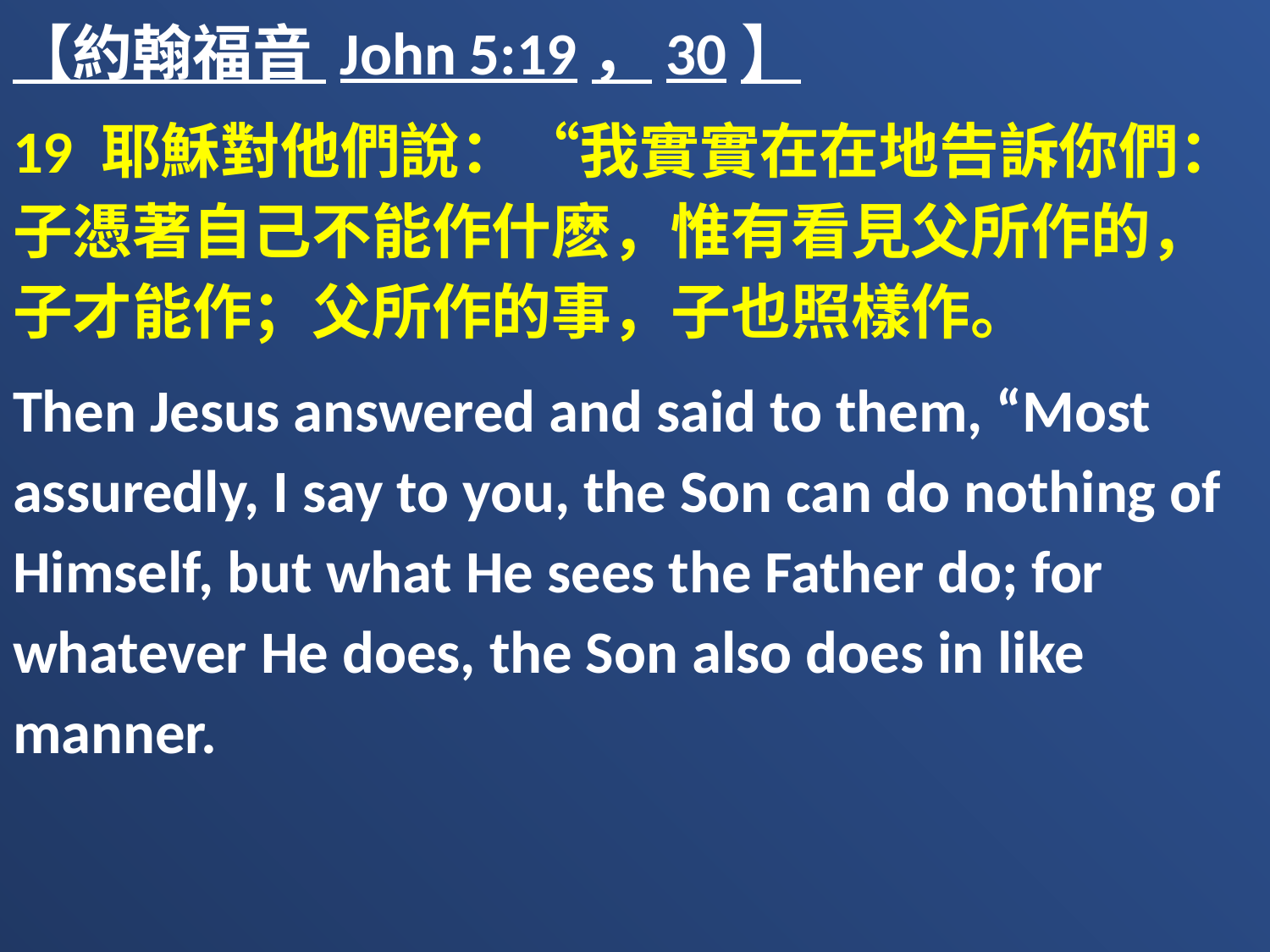

【約翰福音 John 5:19，30】
19 耶穌對他們說：“我實實在在地告訴你們：子憑著自己不能作什麽，惟有看見父所作的，子才能作；父所作的事，子也照樣作。
Then Jesus answered and said to them, “Most assuredly, I say to you, the Son can do nothing of Himself, but what He sees the Father do; for whatever He does, the Son also does in like manner.